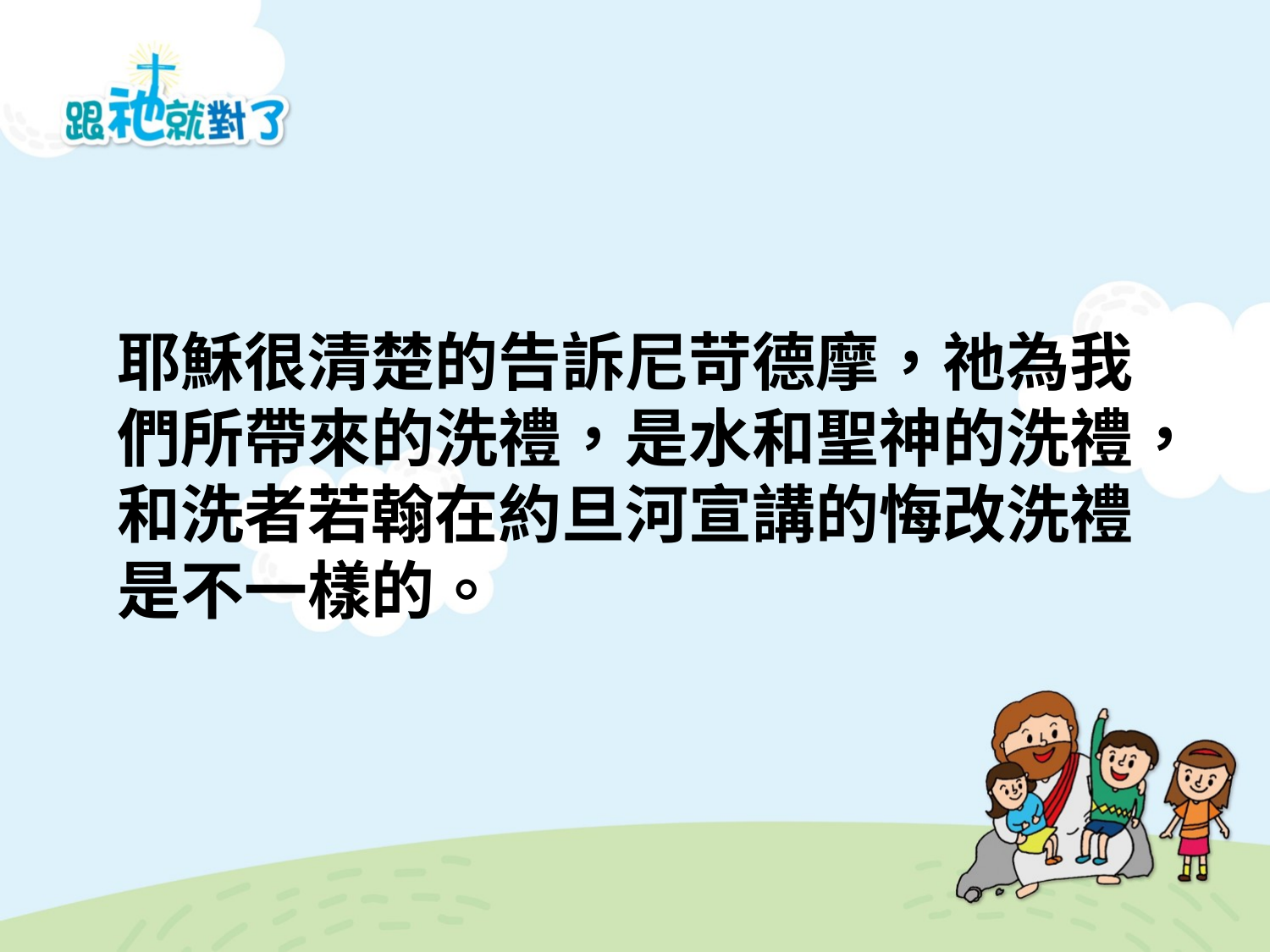

耶穌很清楚的告訴尼苛德摩，祂為我們所帶來的洗禮，是水和聖神的洗禮，和洗者若翰在約旦河宣講的悔改洗禮是不一樣的。